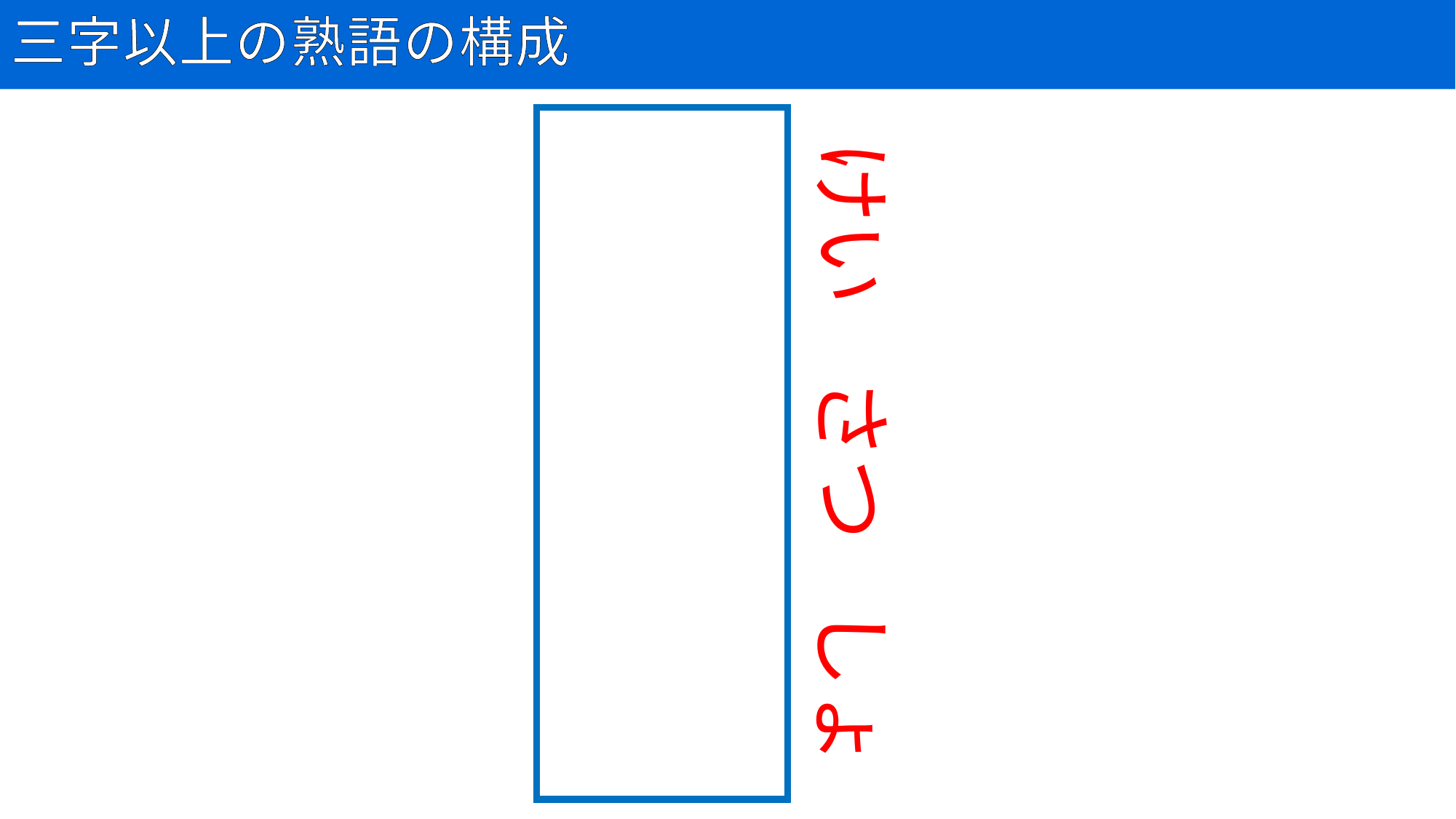

# 三字以上の熟語の構成
42
警察署

けい
さつ
しょ